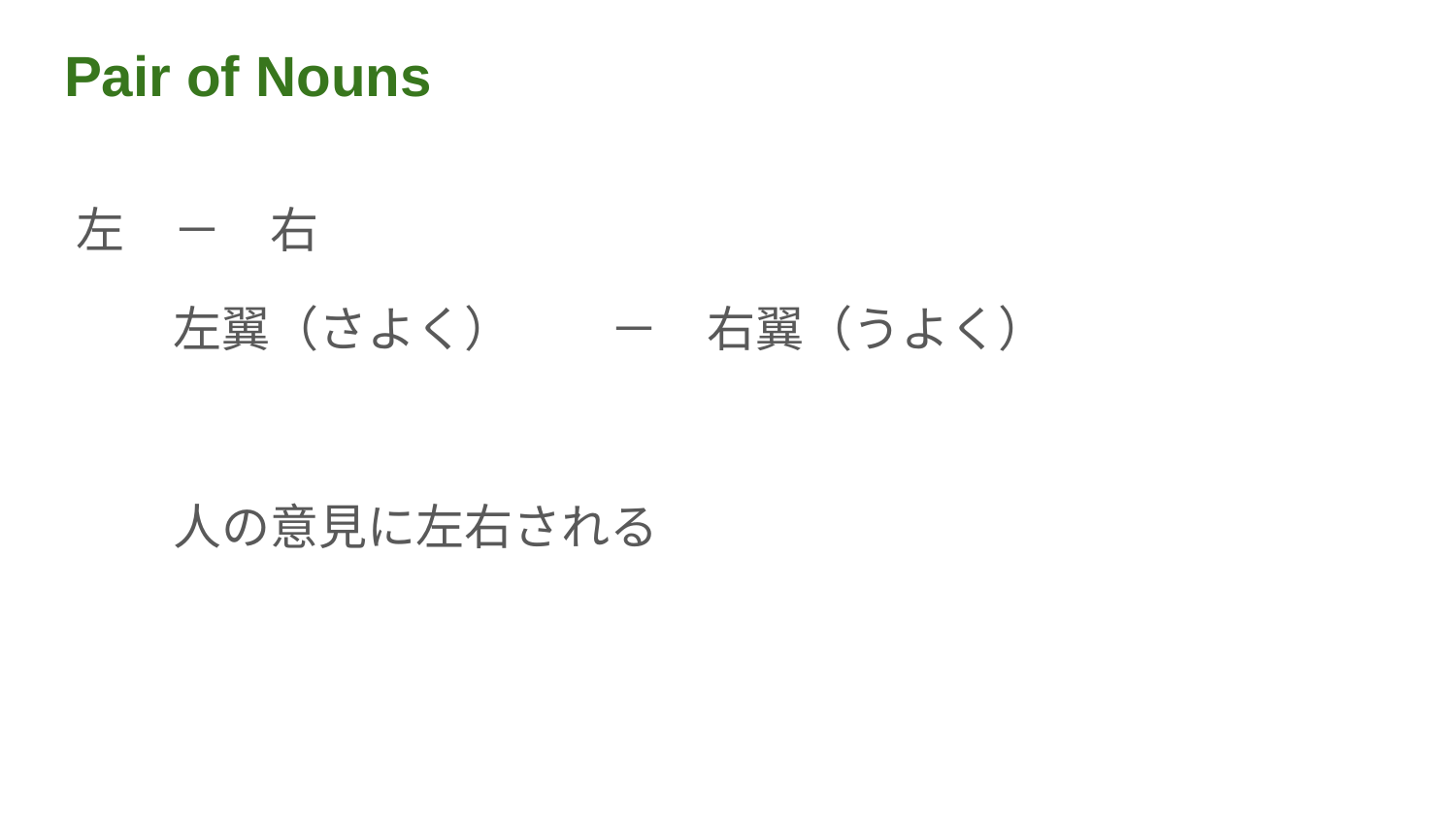

# Pair of Nouns
左　－　右
　　左翼（さよく）　　－　右翼（うよく）

　　人の意見に左右される